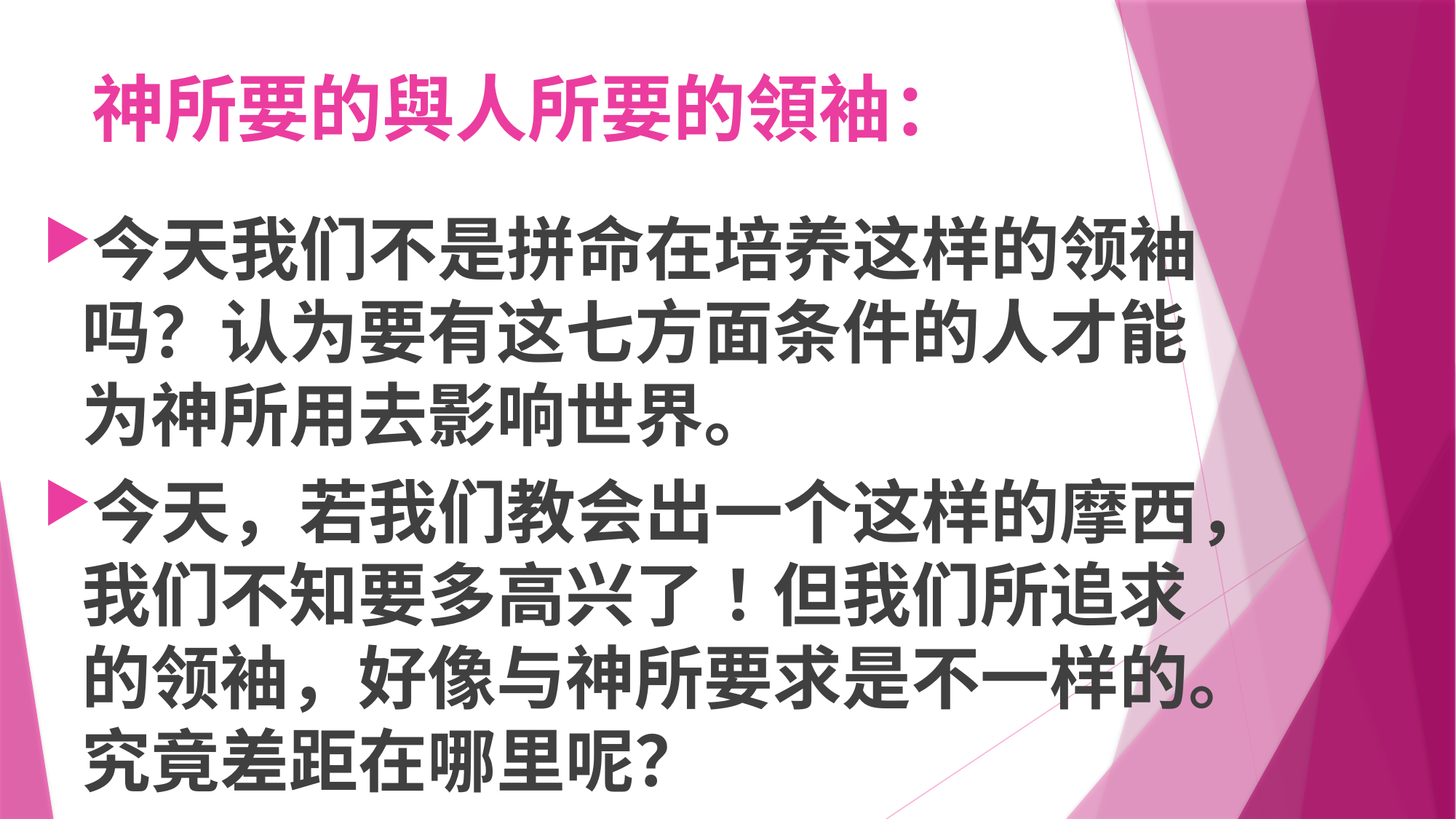

# 神所要的與人所要的領袖：
今天我们不是拼命在培养这样的领袖吗？认为要有这七方面条件的人才能为神所用去影响世界。
今天，若我们教会出一个这样的摩西，我们不知要多高兴了！但我们所追求的领袖，好像与神所要求是不一样的。究竟差距在哪里呢？